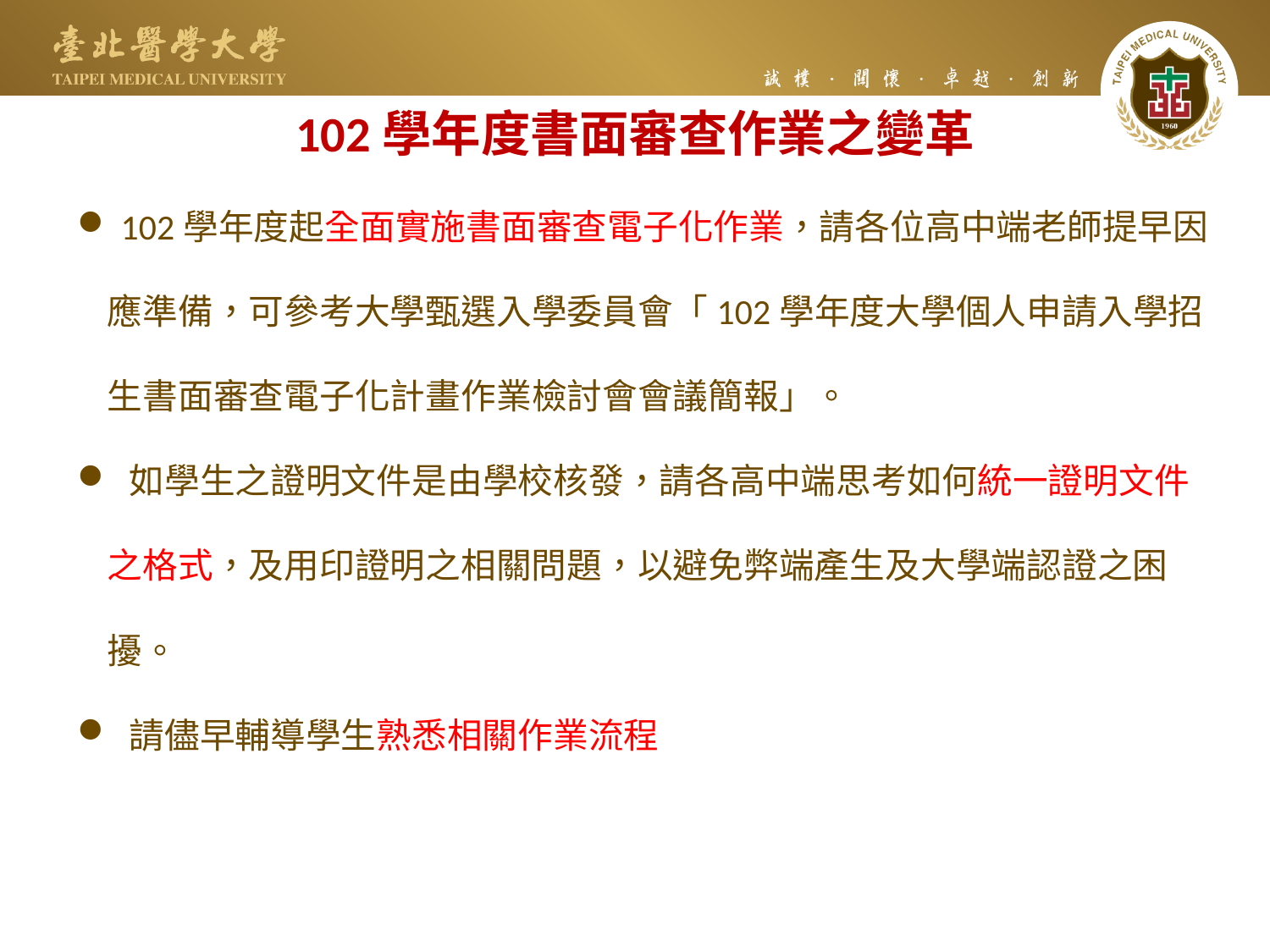

102學年度書面審查作業之變革
 102學年度起全面實施書面審查電子化作業，請各位高中端老師提早因應準備，可參考大學甄選入學委員會「102學年度大學個人申請入學招生書面審查電子化計畫作業檢討會會議簡報」。
 如學生之證明文件是由學校核發，請各高中端思考如何統一證明文件之格式，及用印證明之相關問題，以避免弊端產生及大學端認證之困擾。
 請儘早輔導學生熟悉相關作業流程